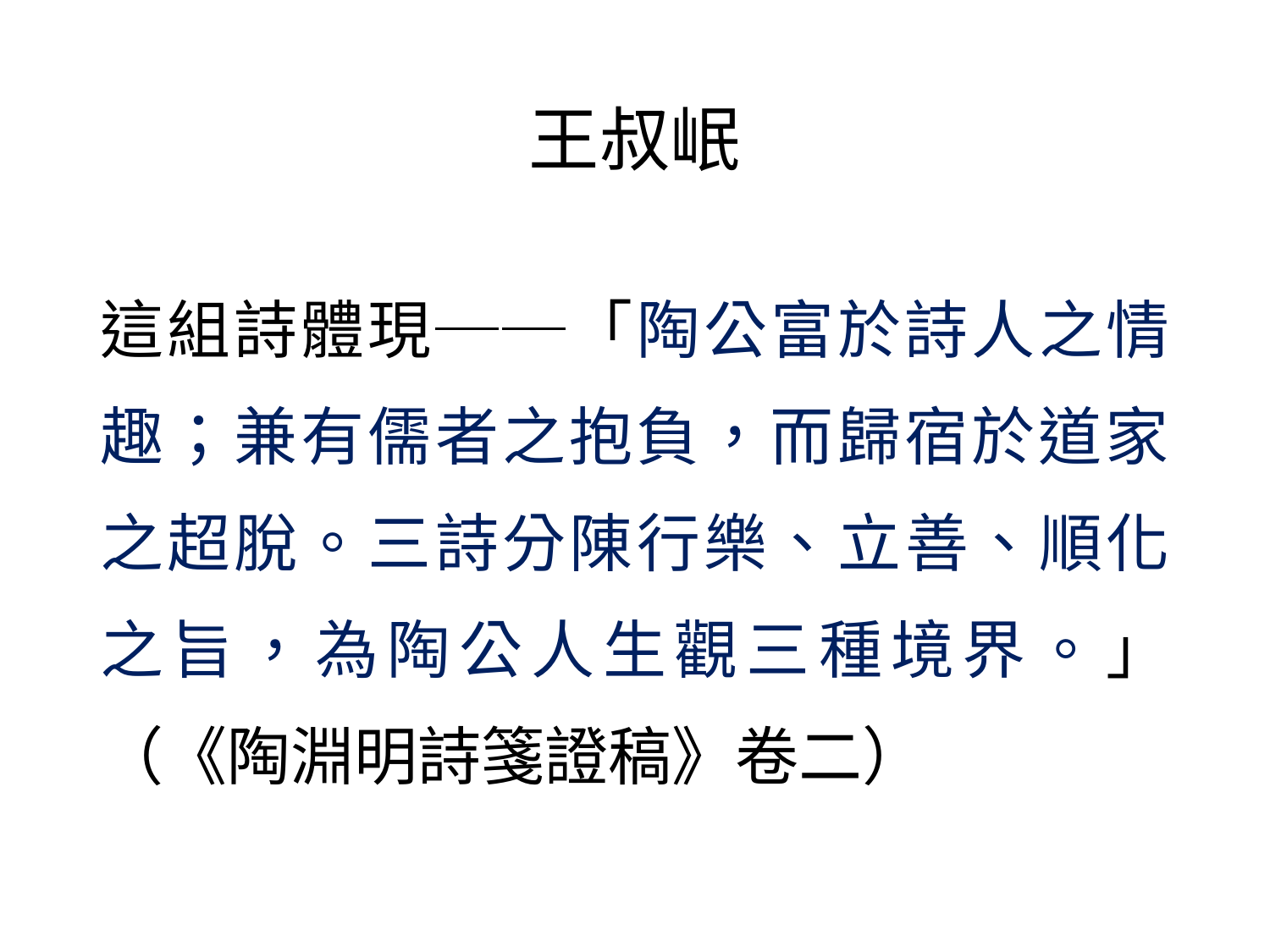

# 王叔岷
這組詩體現──「陶公富於詩人之情趣；兼有儒者之抱負，而歸宿於道家之超脫。三詩分陳行樂、立善、順化之旨，為陶公人生觀三種境界。」（《陶淵明詩箋證稿》卷二）